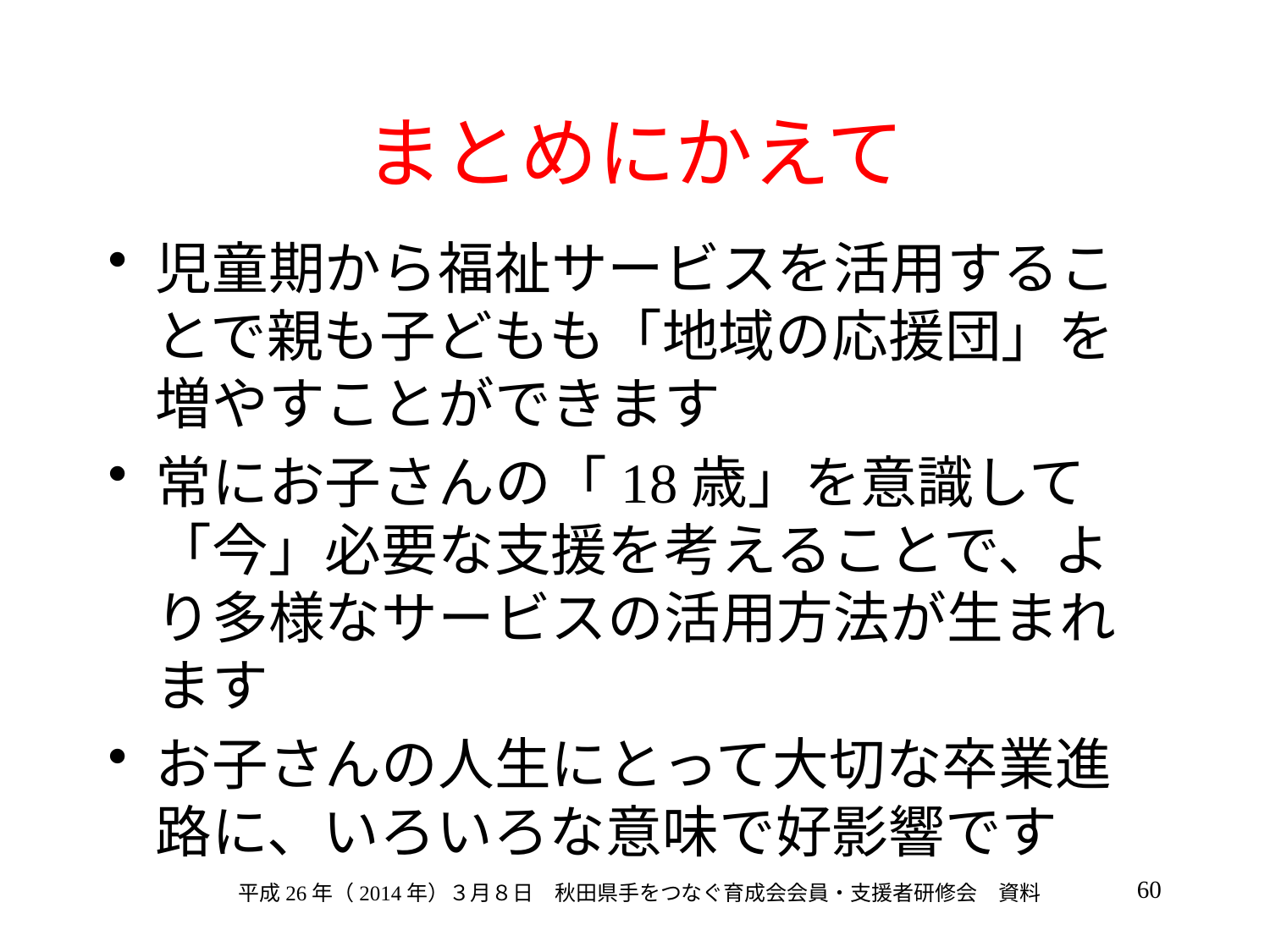

# まとめにかえて
児童期から福祉サービスを活用することで親も子どもも「地域の応援団」を増やすことができます
常にお子さんの「18歳」を意識して「今」必要な支援を考えることで、より多様なサービスの活用方法が生まれます
お子さんの人生にとって大切な卒業進路に、いろいろな意味で好影響です

60